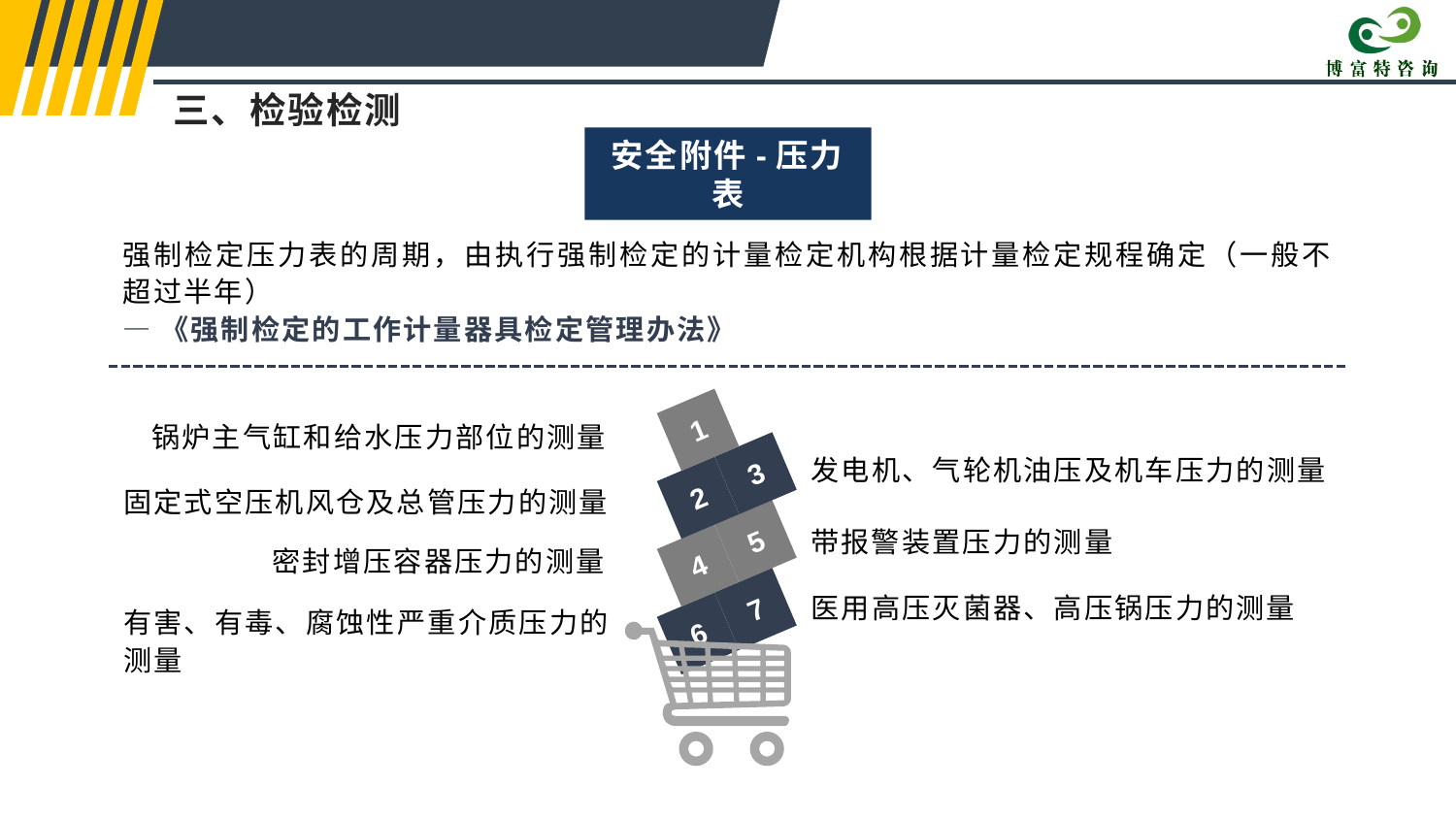

三、检验检测
安全附件-压力表
强制检定压力表的周期，由执行强制检定的计量检定机构根据计量检定规程确定（一般不超过半年）
—《强制检定的工作计量器具检定管理办法》
1
3
2
5
4
7
6

锅炉主气缸和给水压力部位的测量
发电机、气轮机油压及机车压力的测量
固定式空压机风仓及总管压力的测量
带报警装置压力的测量
密封增压容器压力的测量
医用高压灭菌器、高压锅压力的测量
有害、有毒、腐蚀性严重介质压力的测量